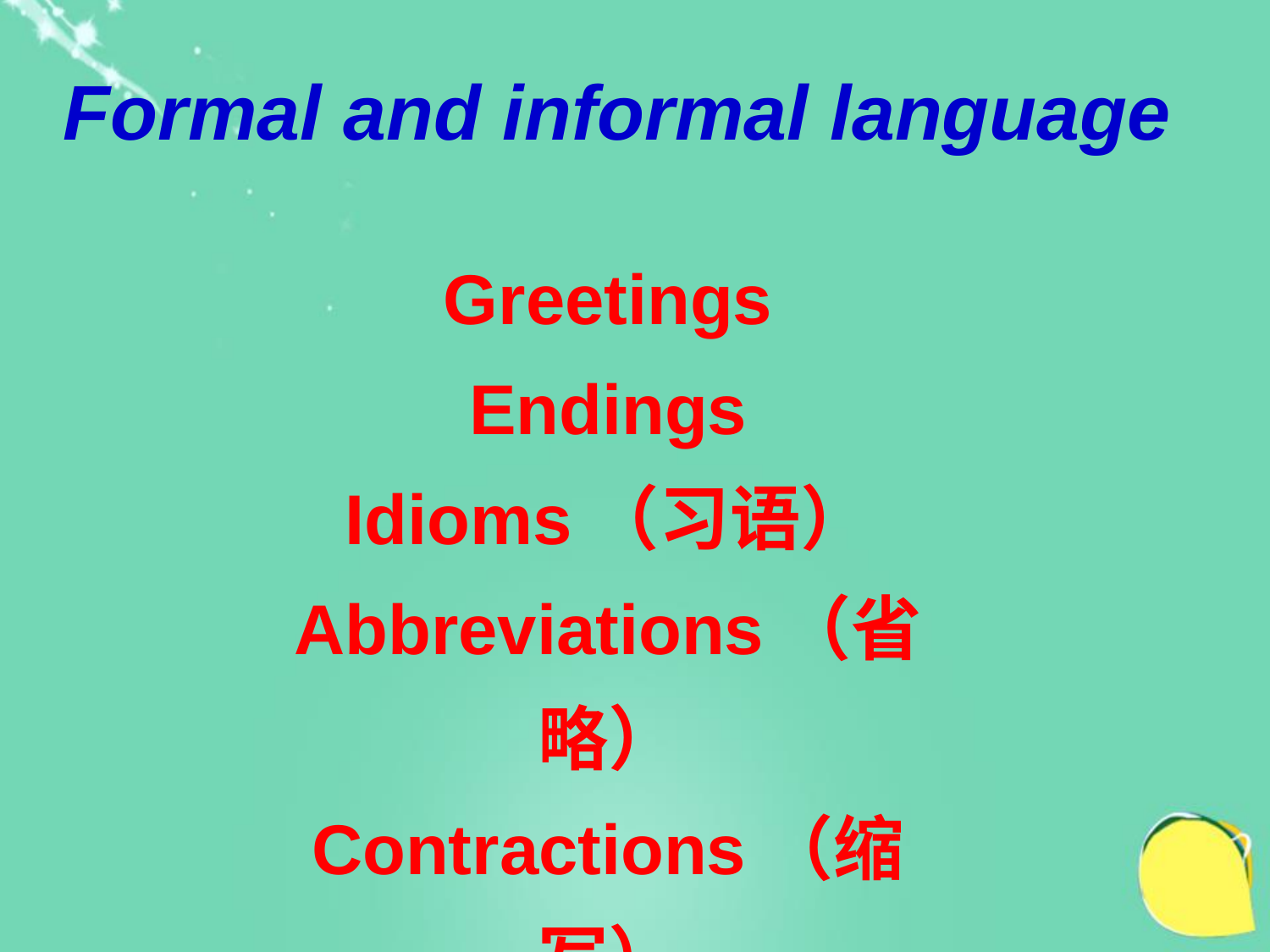

Formal and informal language
Greetings
Endings
Idioms（习语）
Abbreviations（省略）
Contractions（缩写）